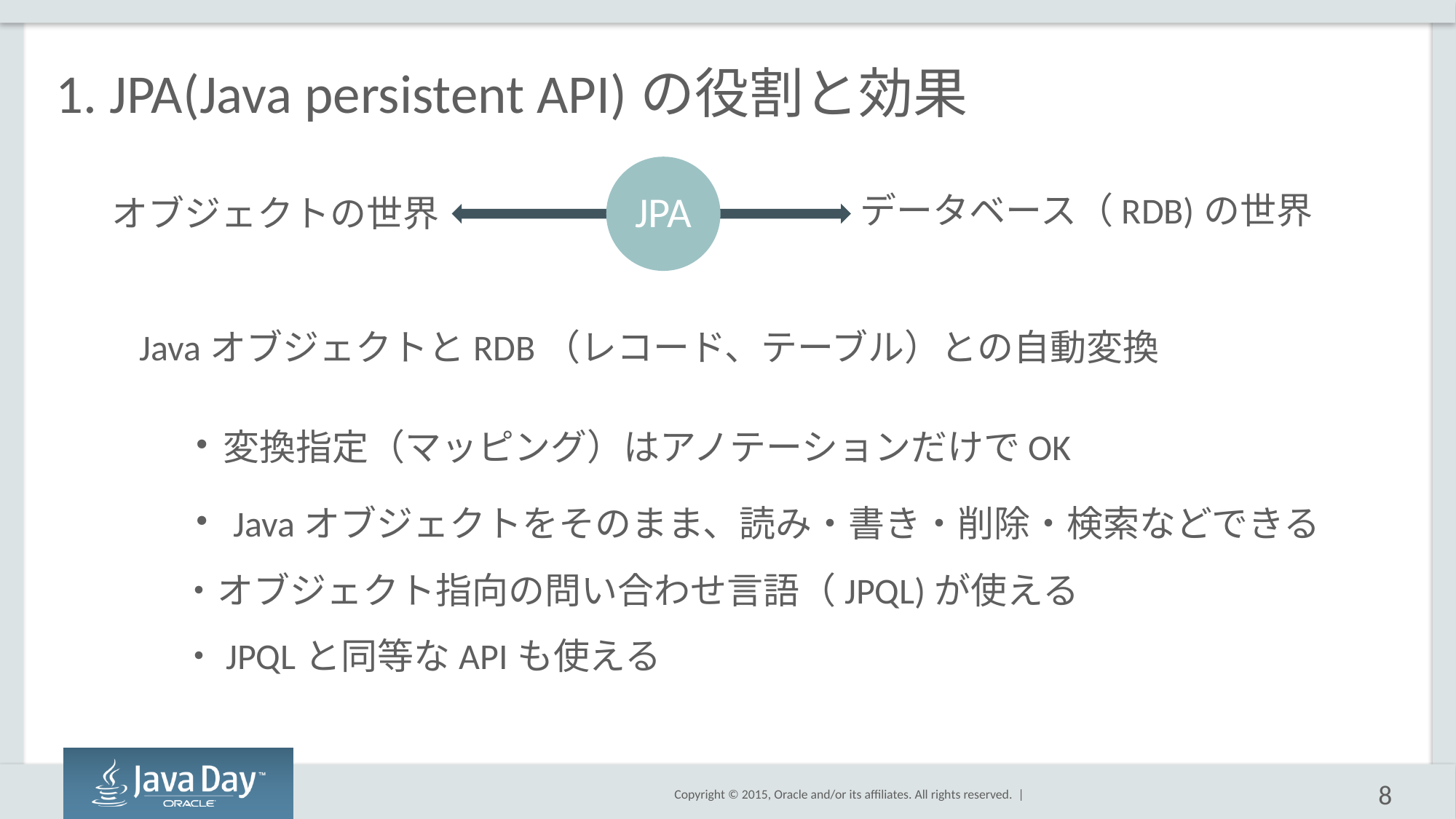

# 1. JPA(Java persistent API)の役割と効果
JPA
データベース（RDB)の世界
オブジェクトの世界

JavaオブジェクトとRDB（レコード、テーブル）との自動変換
・変換指定（マッピング）はアノテーションだけでOK
・Javaオブジェクトをそのまま、読み・書き・削除・検索などできる
・オブジェクト指向の問い合わせ言語（JPQL)が使える
・JPQLと同等なAPIも使える
8